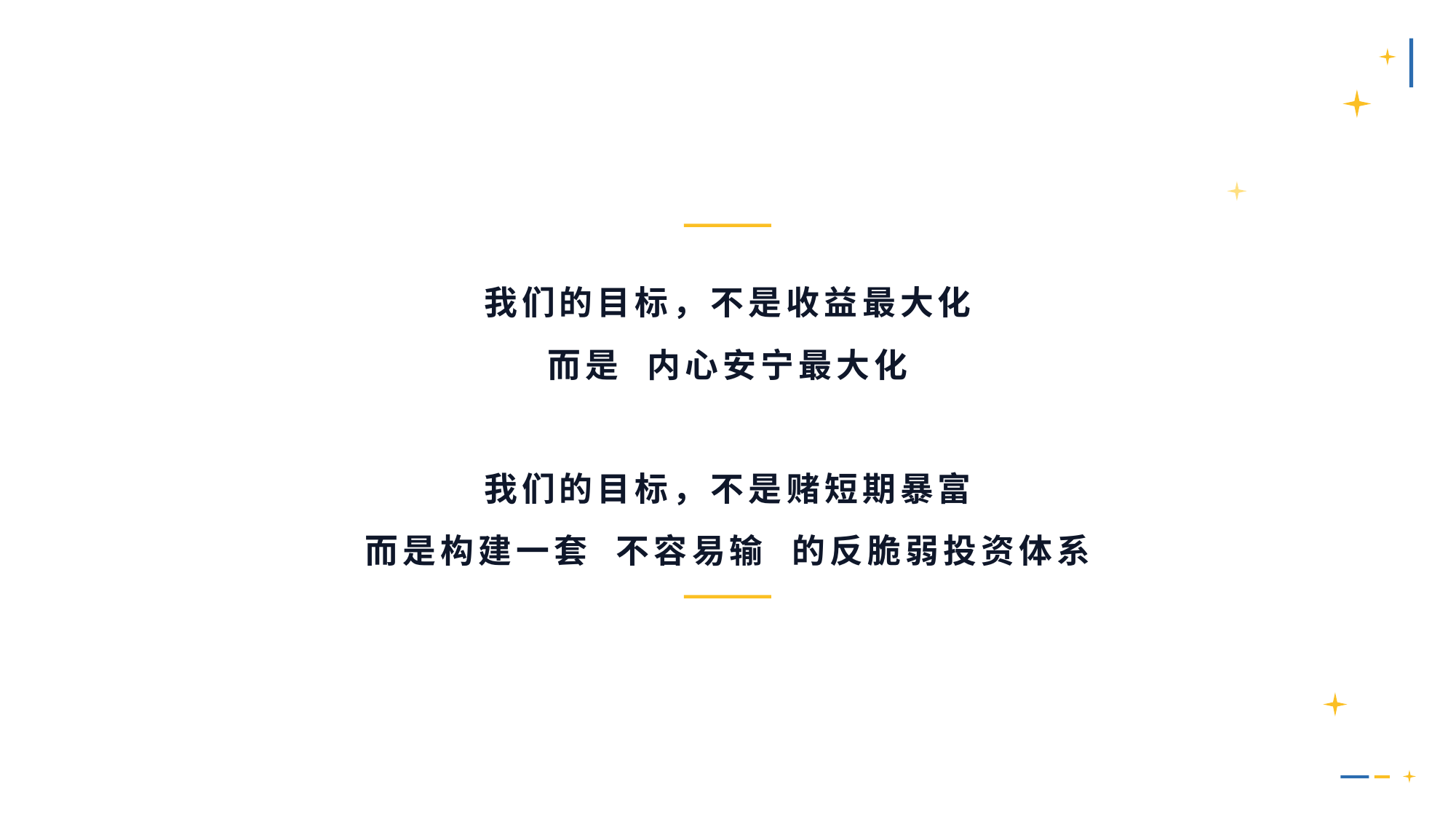

我们的目标，不是收益最大化
而是  内心安宁最大化

我们的目标，不是赌短期暴富
而是构建一套  不容易输  的反脆弱投资体系